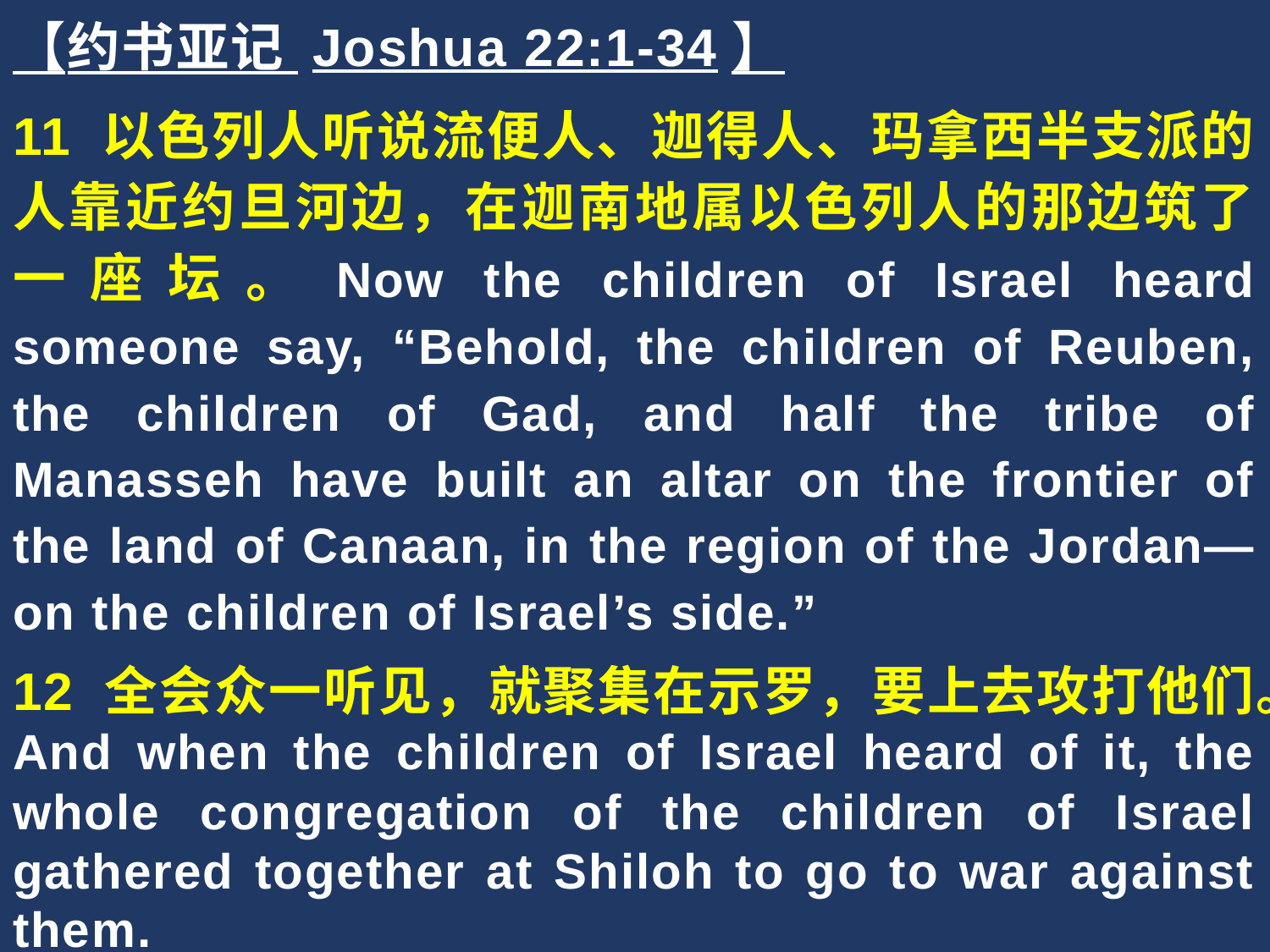

【约书亚记 Joshua 22:1-34】
11 以色列人听说流便人、迦得人、玛拿西半支派的人靠近约旦河边，在迦南地属以色列人的那边筑了一座坛。Now the children of Israel heard someone say, “Behold, the children of Reuben, the children of Gad, and half the tribe of Manasseh have built an altar on the frontier of the land of Canaan, in the region of the Jordan—on the children of Israel’s side.”
12 全会众一听见，就聚集在示罗，要上去攻打他们。And when the children of Israel heard of it, the whole congregation of the children of Israel gathered together at Shiloh to go to war against them.